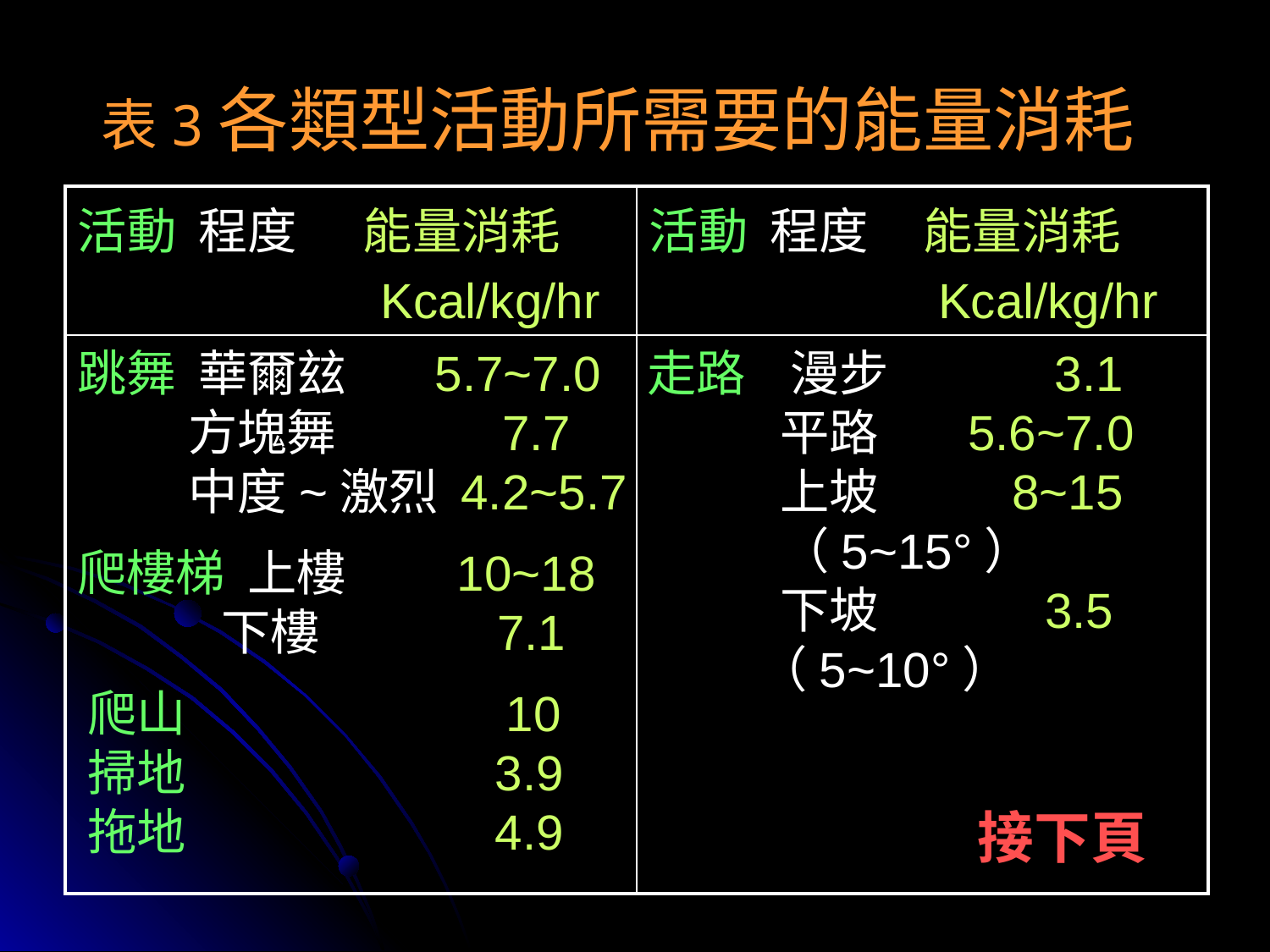

# 表3各類型活動所需要的能量消耗
| 活動 程度 能量消耗 Kcal/kg/hr | 活動 程度 能量消耗 Kcal/kg/hr |
| --- | --- |
|  |  |
跳舞  華爾玆       5.7~7.0
         方塊舞              7.7
         中度~激烈 4.2~5.7
走路    漫步              3.1
           平路       5.6~7.0
           上坡           8~15
           （5~15°）
           下坡              3.5
         （5~10°）

爬樓梯  上樓         10~18
            下樓               7.1
爬山                            10
掃地                           3.9
拖地                           4.9
接下頁